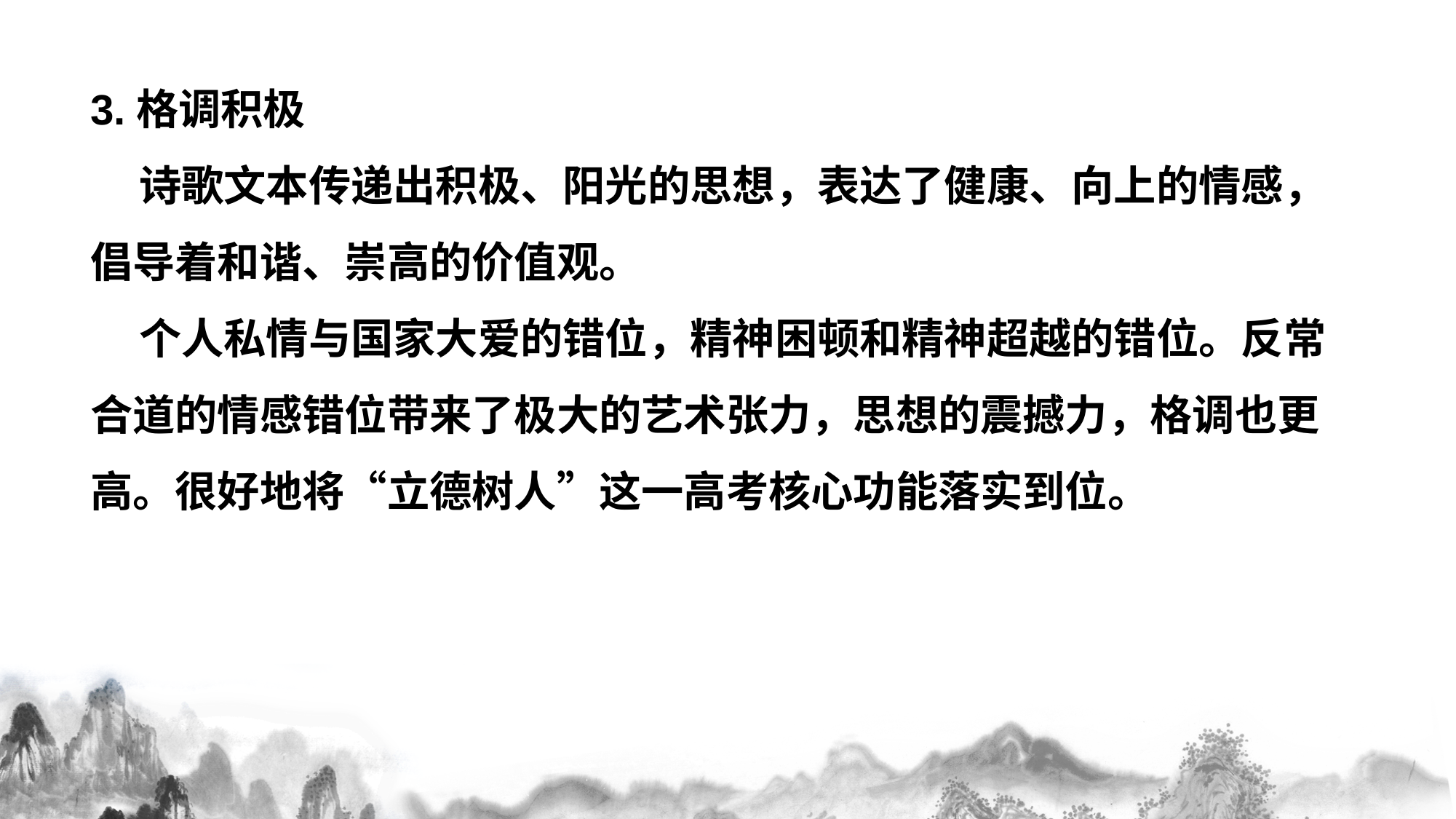

3.格调积极
    诗歌文本传递出积极、阳光的思想，表达了健康、向上的情感，倡导着和谐、崇高的价值观。
    个人私情与国家大爱的错位，精神困顿和精神超越的错位。反常合道的情感错位带来了极大的艺术张力，思想的震撼力，格调也更高。很好地将“立德树人”这一高考核心功能落实到位。